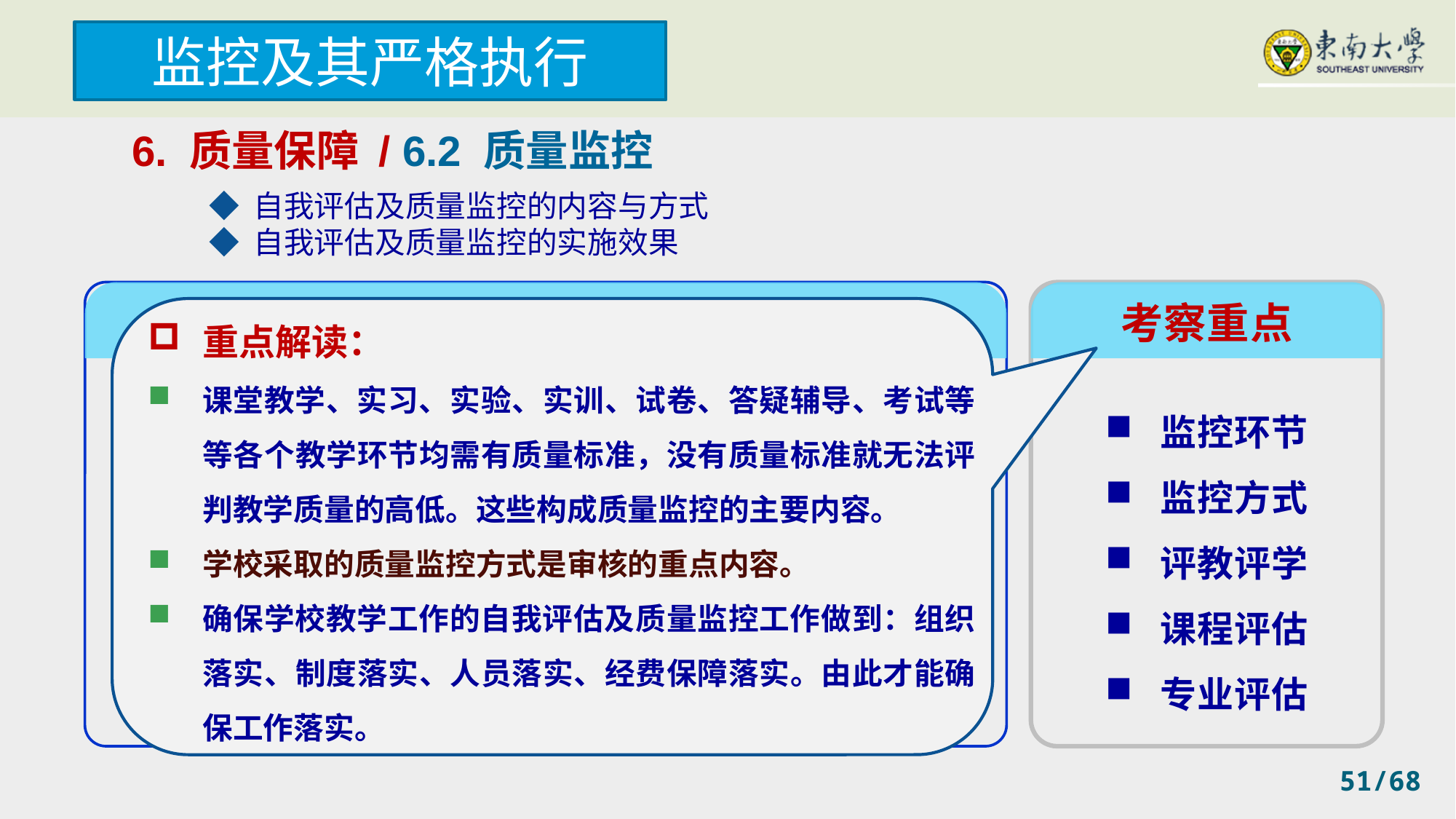

监控及其严格执行
6. 质量保障 / 6.2 质量监控
◆ 自我评估及质量监控的内容与方式
◆ 自我评估及质量监控的实施效果

释    义
考察重点

重点解读：
课堂教学、实习、实验、实训、试卷、答疑辅导、考试等等各个教学环节均需有质量标准，没有质量标准就无法评判教学质量的高低。这些构成质量监控的主要内容。
学校采取的质量监控方式是审核的重点内容。
确保学校教学工作的自我评估及质量监控工作做到：组织落实、制度落实、人员落实、经费保障落实。由此才能确保工作落实。

质量监控是质量保障体系的重要职能之一。应建立完善的教学管理规章制度和教学质量监控机制，对主要教学环节的教学质量实施有效监控。
应建立完善的评教、评学制度。
应定期开展课程评估、专业评估和学校二级学院（系）的教学评估工作。
监控环节
监控方式
评教评学
课程评估
专业评估